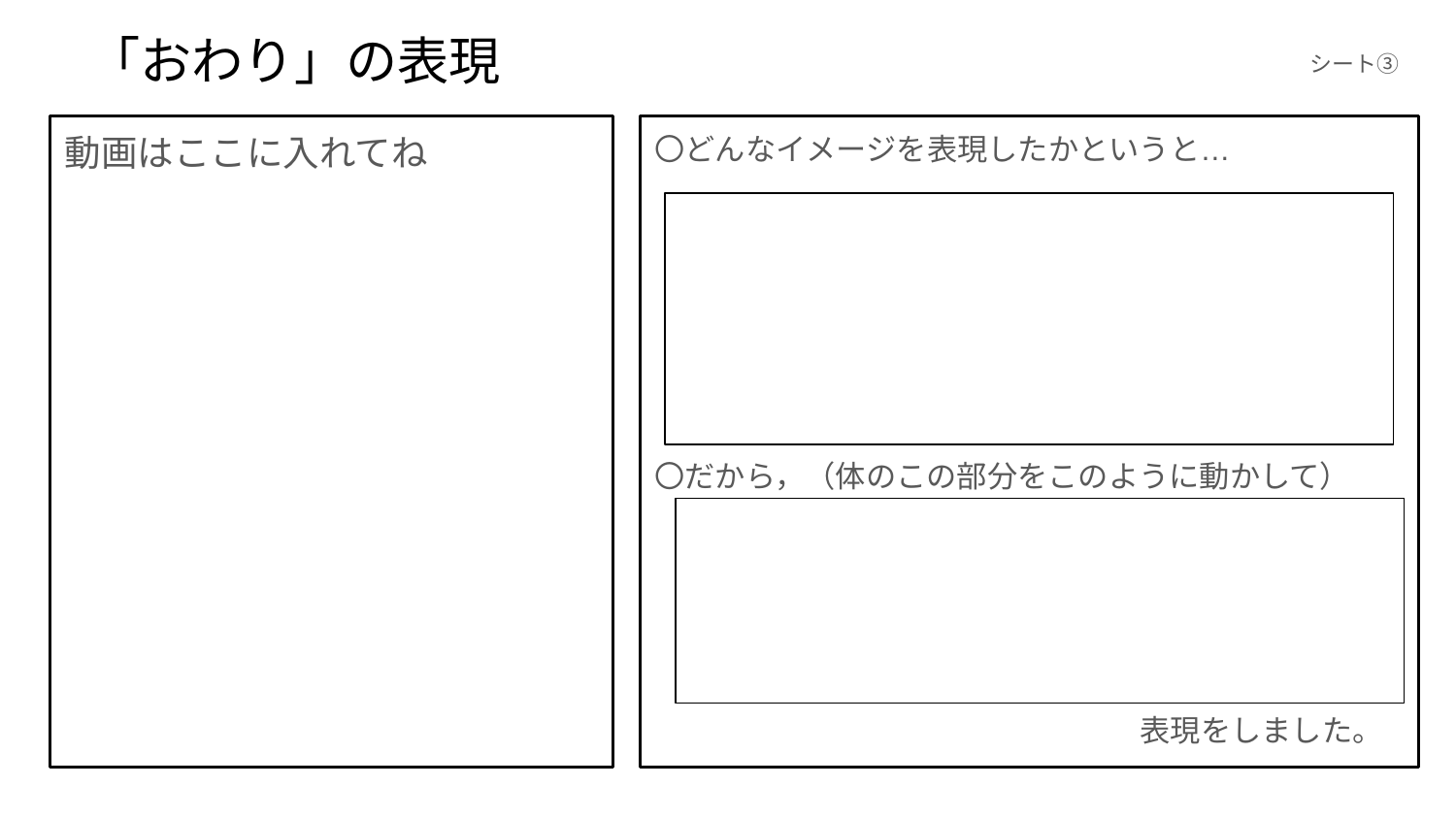

「おわり」の表現
シート③
〇どんなイメージを表現したかというと…

〇だから，（体のこの部分をこのように動かして）

　　　　　　　　　　　　　　　　表現をしました。

動画はここに入れてね